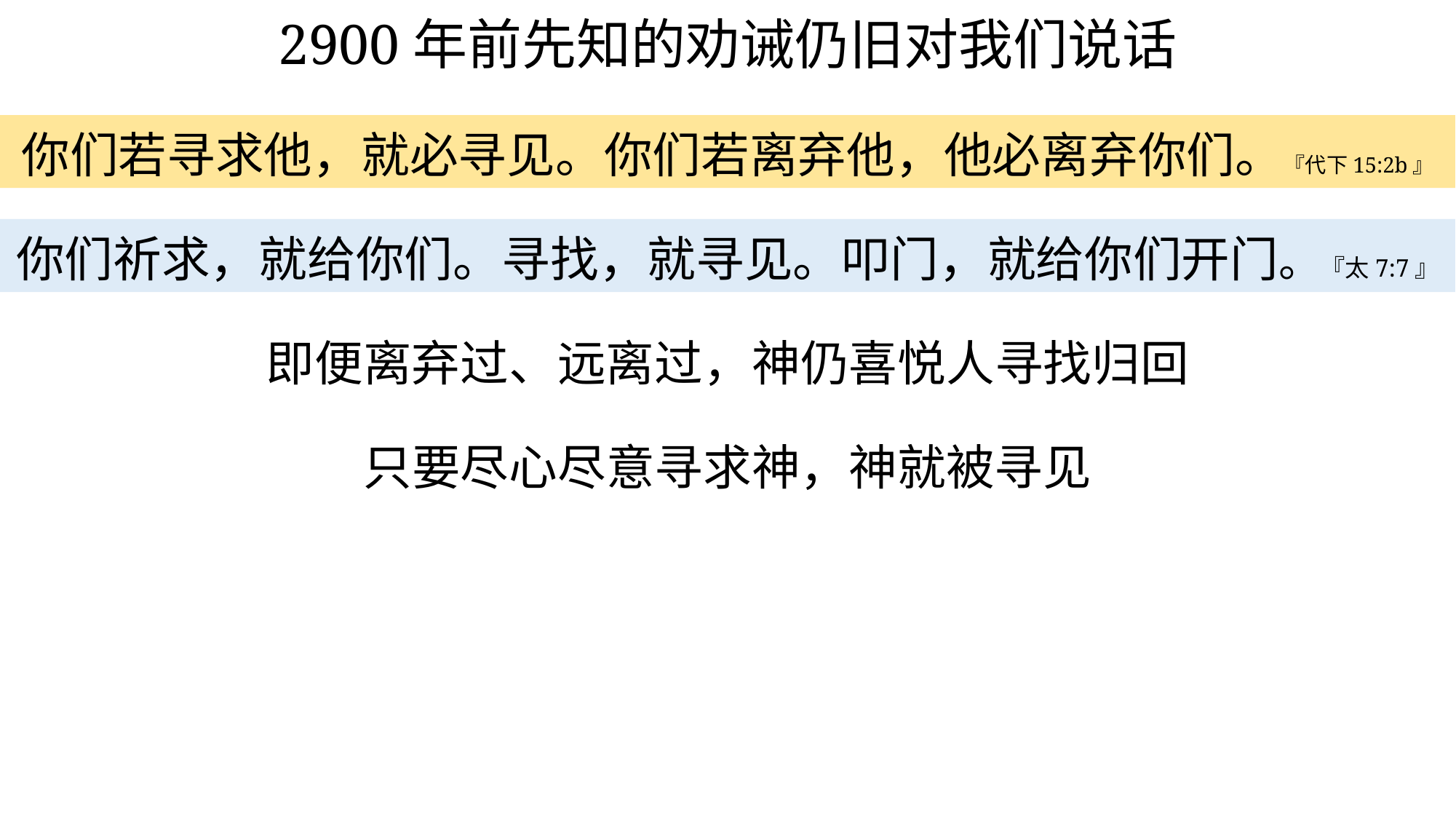

2900年前先知的劝诫仍旧对我们说话
你们若寻求他，就必寻见。你们若离弃他，他必离弃你们。『代下15:2b』
你们祈求，就给你们。寻找，就寻见。叩门，就给你们开门。『太7:7』
即便离弃过、远离过，神仍喜悦人寻找归回
只要尽心尽意寻求神，神就被寻见